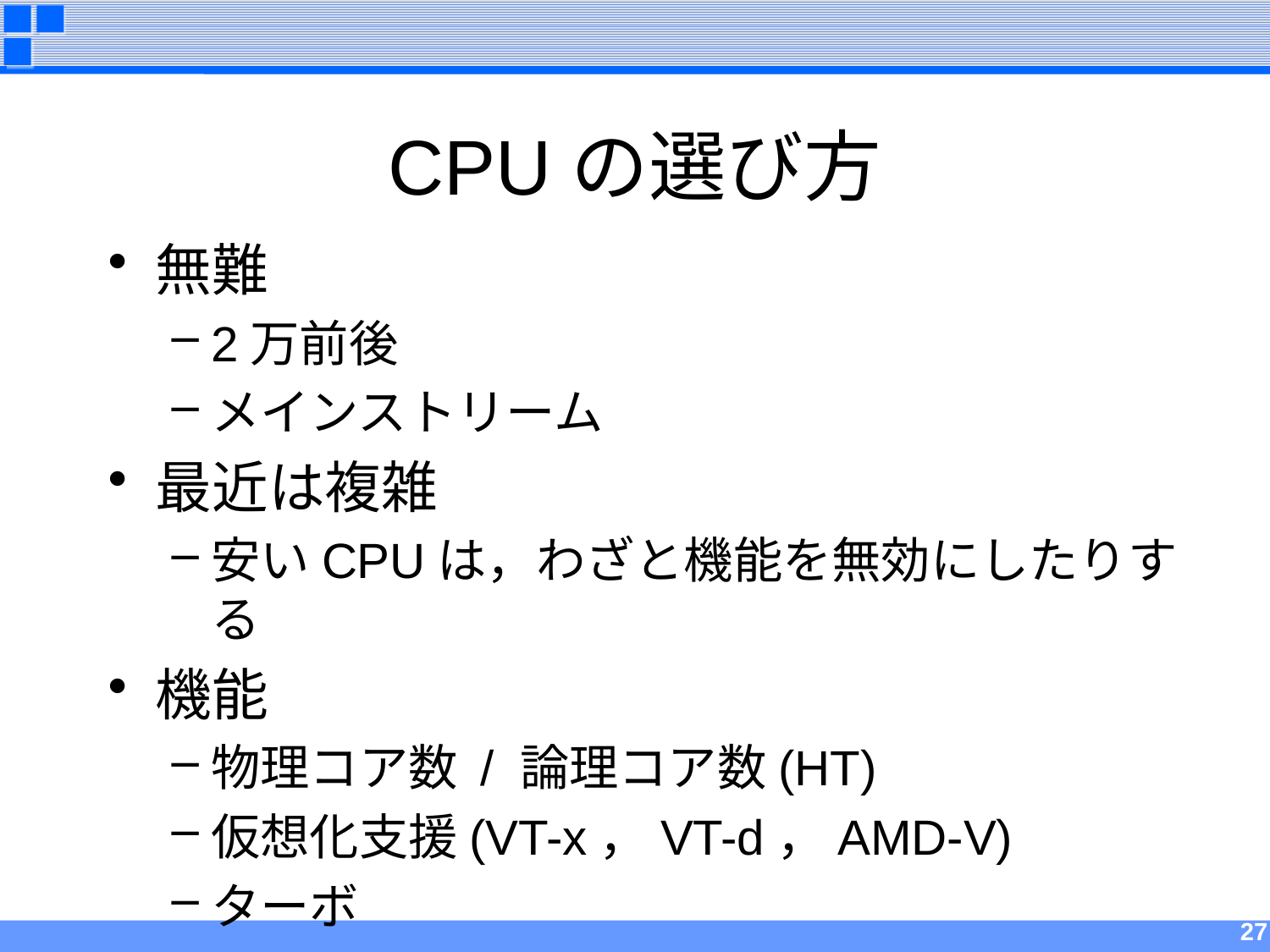

# CPUの選び方
無難
2万前後
メインストリーム
最近は複雑
安いCPUは，わざと機能を無効にしたりする
機能
物理コア数 / 論理コア数(HT)
仮想化支援(VT-x，VT-d，AMD-V)
ターボ

27